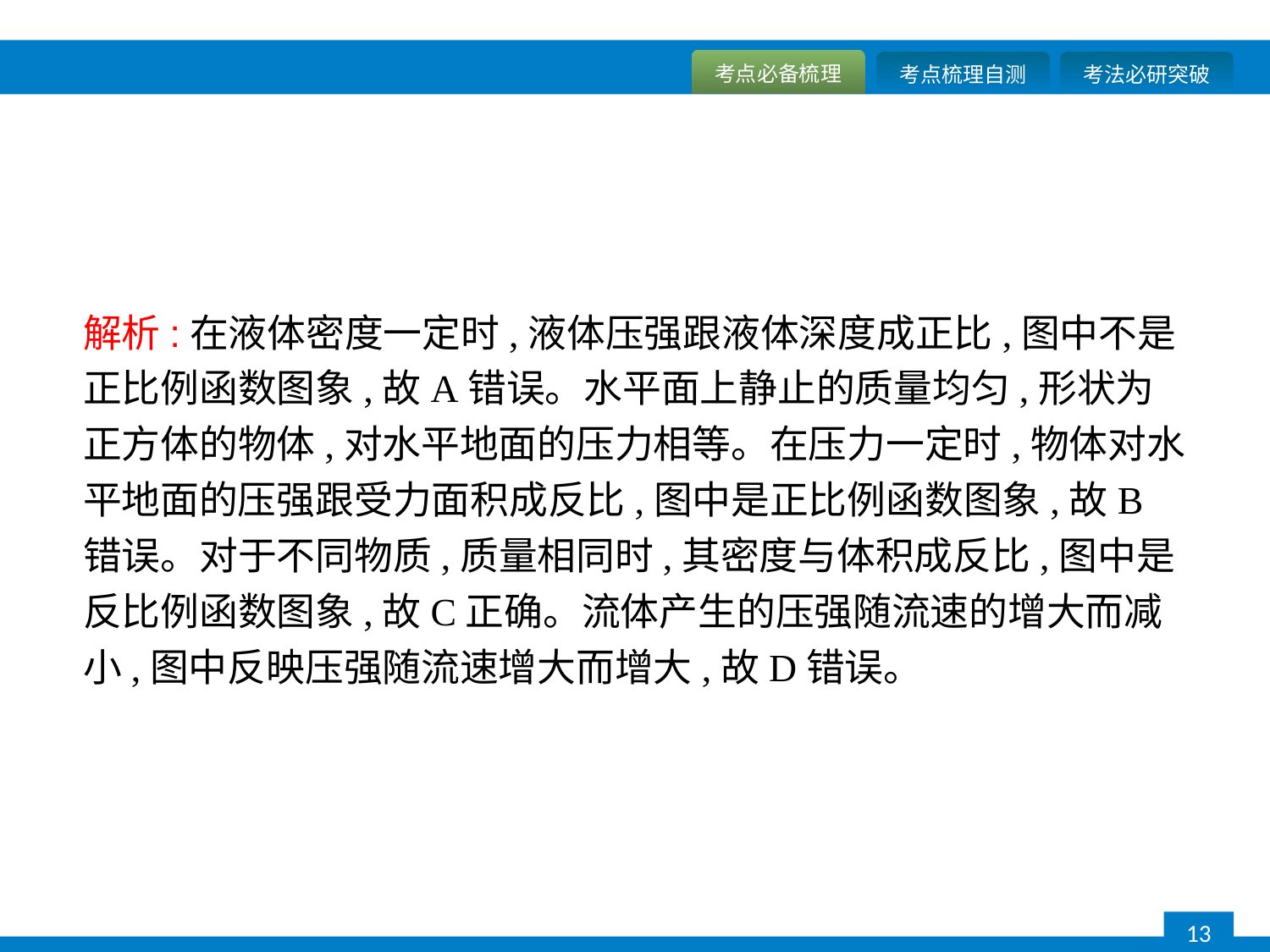

解析:在液体密度一定时,液体压强跟液体深度成正比,图中不是正比例函数图象,故A错误。水平面上静止的质量均匀,形状为正方体的物体,对水平地面的压力相等。在压力一定时,物体对水平地面的压强跟受力面积成反比,图中是正比例函数图象,故B错误。对于不同物质,质量相同时,其密度与体积成反比,图中是反比例函数图象,故C正确。流体产生的压强随流速的增大而减小,图中反映压强随流速增大而增大,故D错误。